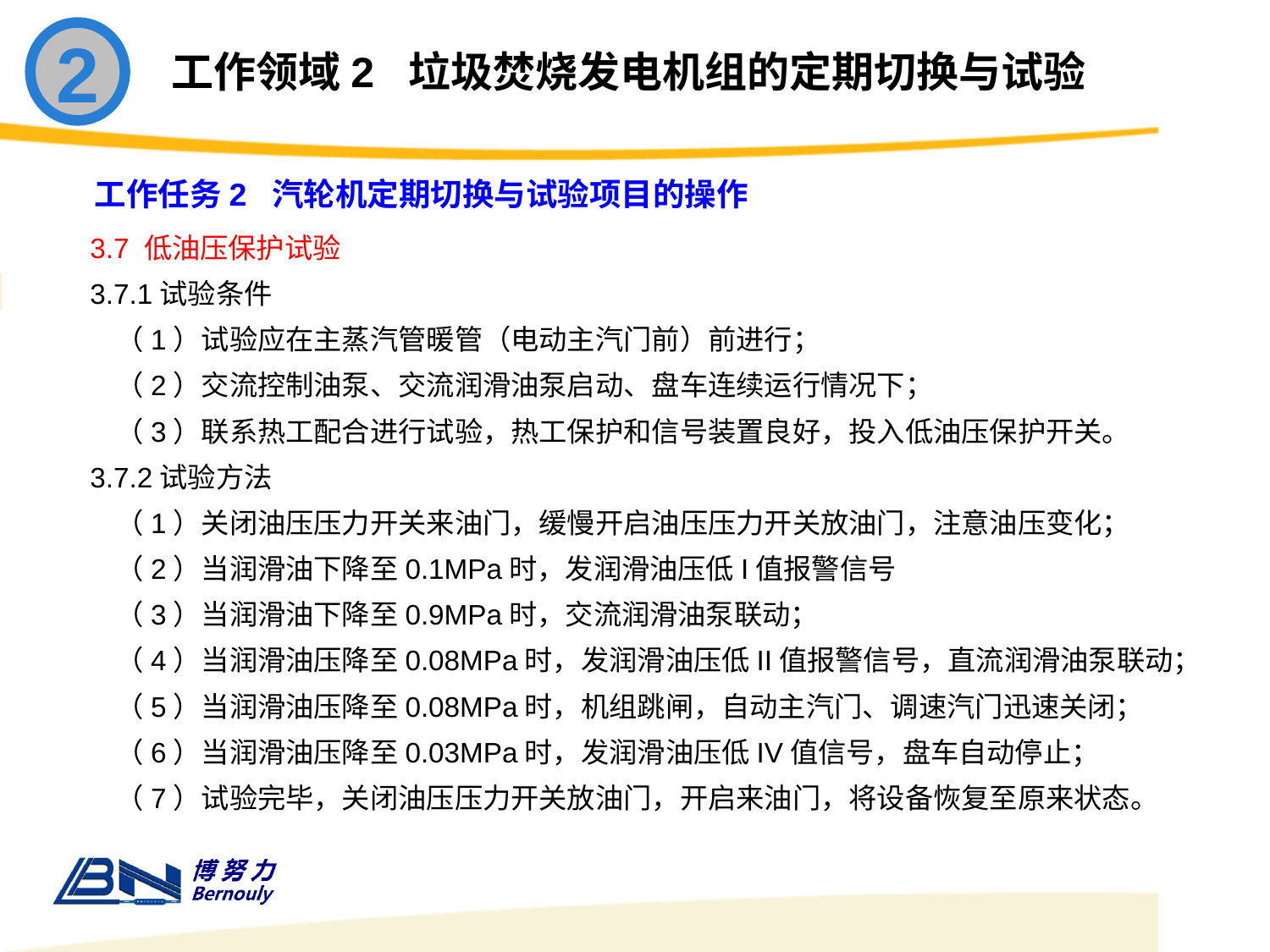

2
工作领域2  垃圾焚烧发电机组的定期切换与试验
工作任务2  汽轮机定期切换与试验项目的操作
3.7 低油压保护试验
3.7.1试验条件
   （1）试验应在主蒸汽管暖管（电动主汽门前）前进行；
   （2）交流控制油泵、交流润滑油泵启动、盘车连续运行情况下；
   （3）联系热工配合进行试验，热工保护和信号装置良好，投入低油压保护开关。
3.7.2试验方法
   （1）关闭油压压力开关来油门，缓慢开启油压压力开关放油门，注意油压变化；
   （2）当润滑油下降至0.1MPa时，发润滑油压低I值报警信号
   （3）当润滑油下降至0.9MPa时，交流润滑油泵联动；
   （4）当润滑油压降至0.08MPa时，发润滑油压低II值报警信号，直流润滑油泵联动；
   （5）当润滑油压降至0.08MPa时，机组跳闸，自动主汽门、调速汽门迅速关闭；
   （6）当润滑油压降至0.03MPa时，发润滑油压低IV值信号，盘车自动停止；
   （7）试验完毕，关闭油压压力开关放油门，开启来油门，将设备恢复至原来状态。